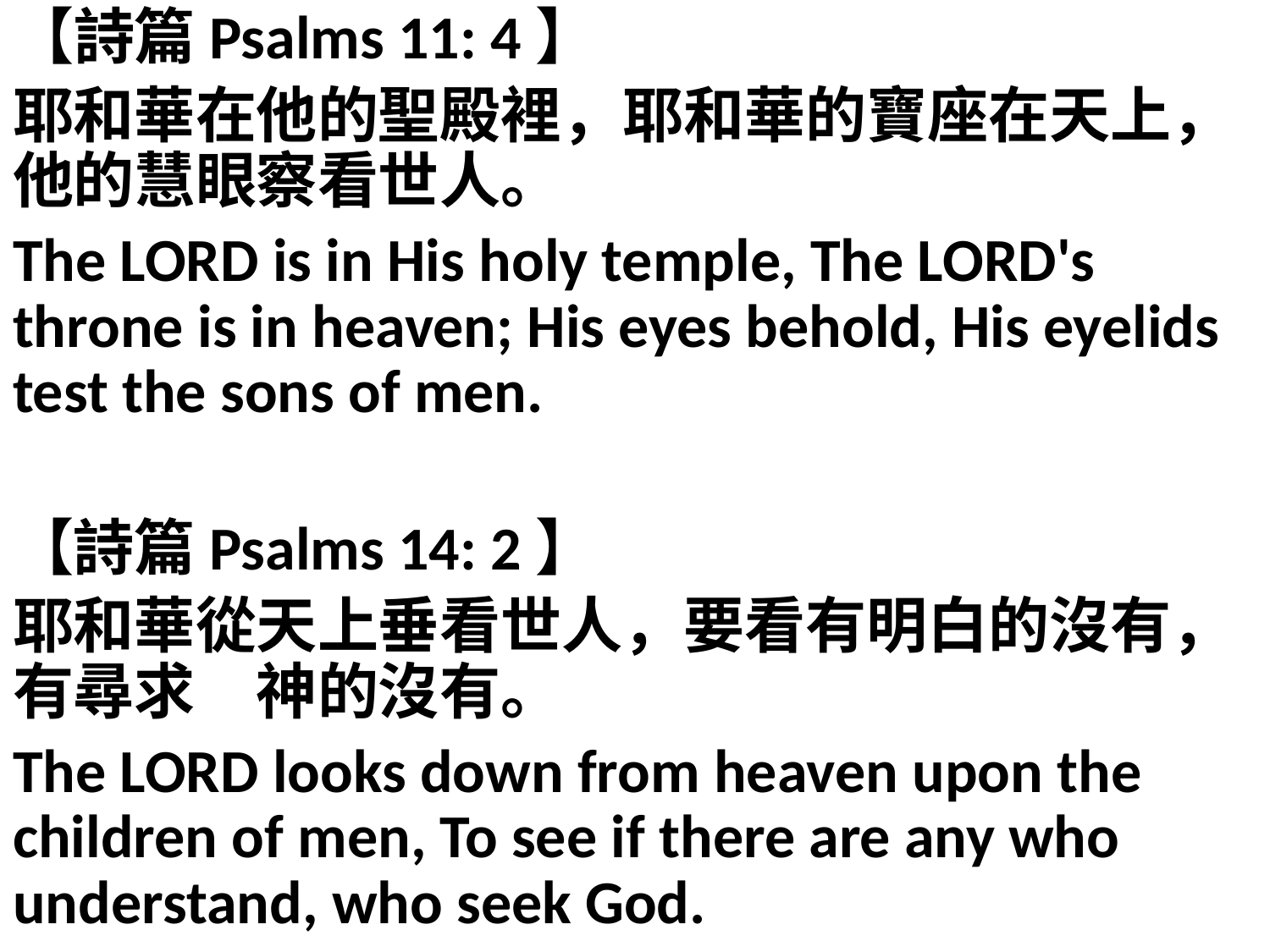

【詩篇Psalms 11: 4】
耶和華在他的聖殿裡，耶和華的寶座在天上，他的慧眼察看世人。
The LORD is in His holy temple, The LORD's throne is in heaven; His eyes behold, His eyelids test the sons of men.

【詩篇Psalms 14: 2】
耶和華從天上垂看世人，要看有明白的沒有，有尋求　神的沒有。
The LORD looks down from heaven upon the children of men, To see if there are any who understand, who seek God.